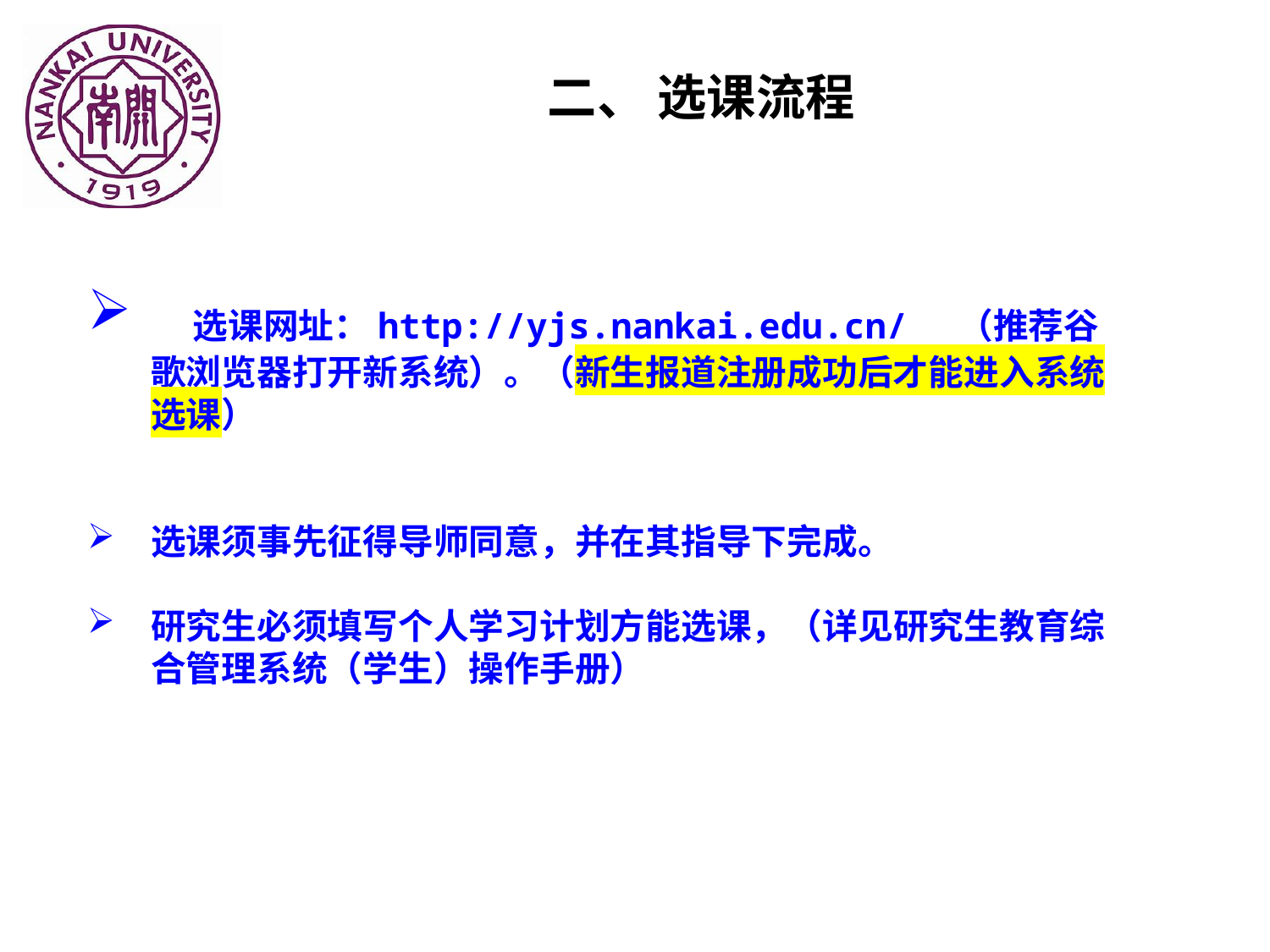

二、 选课流程
   选课网址：http://yjs.nankai.edu.cn/  （推荐谷歌浏览器打开新系统）。（新生报道注册成功后才能进入系统选课）

选课须事先征得导师同意，并在其指导下完成。

研究生必须填写个人学习计划方能选课，（详见研究生教育综合管理系统（学生）操作手册）